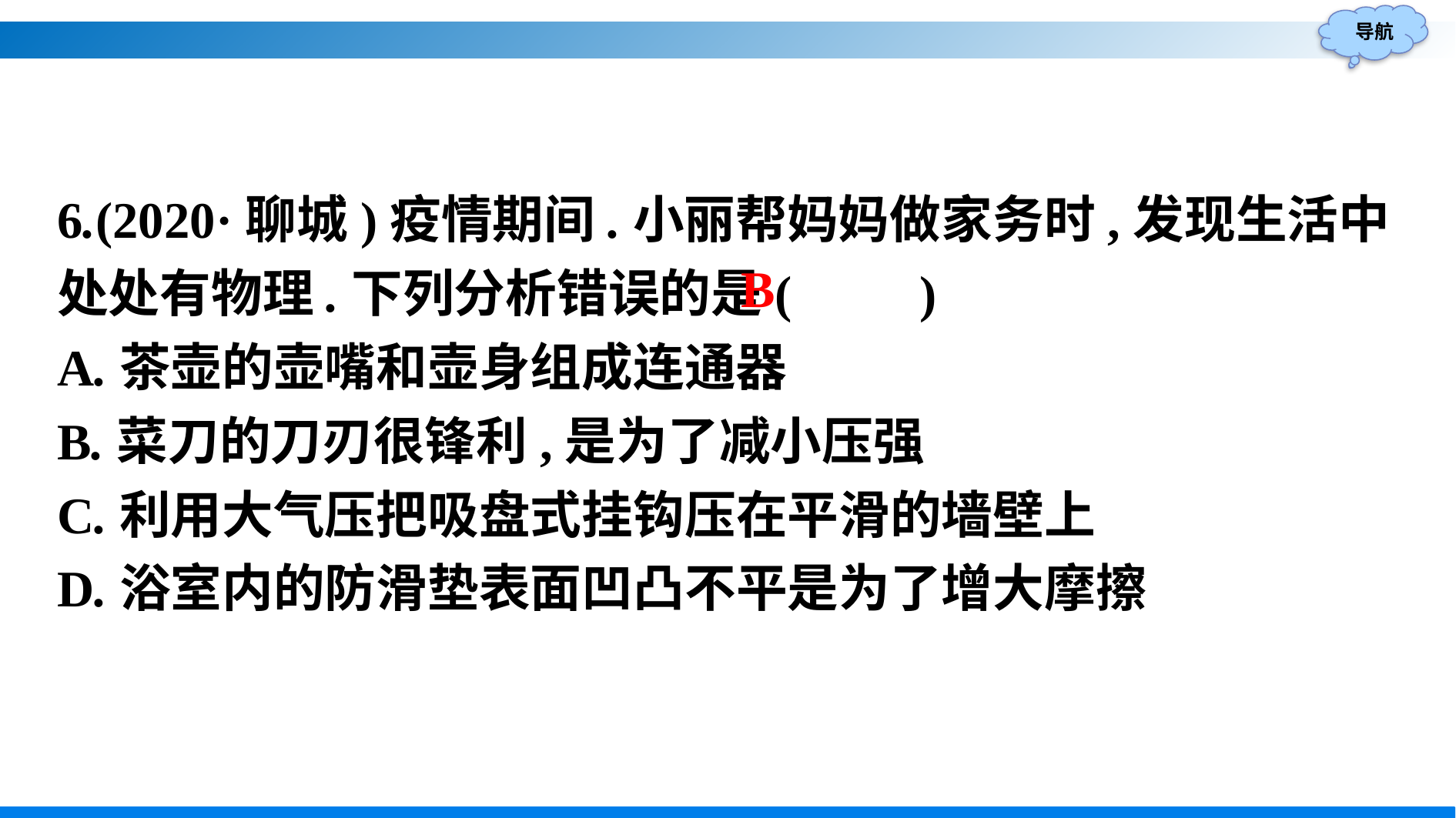

6.(2020·聊城)疫情期间.小丽帮妈妈做家务时,发现生活中处处有物理.下列分析错误的是(　　)
A.茶壶的壶嘴和壶身组成连通器
B.菜刀的刀刃很锋利,是为了减小压强
C.利用大气压把吸盘式挂钩压在平滑的墙壁上
D.浴室内的防滑垫表面凹凸不平是为了增大摩擦
B